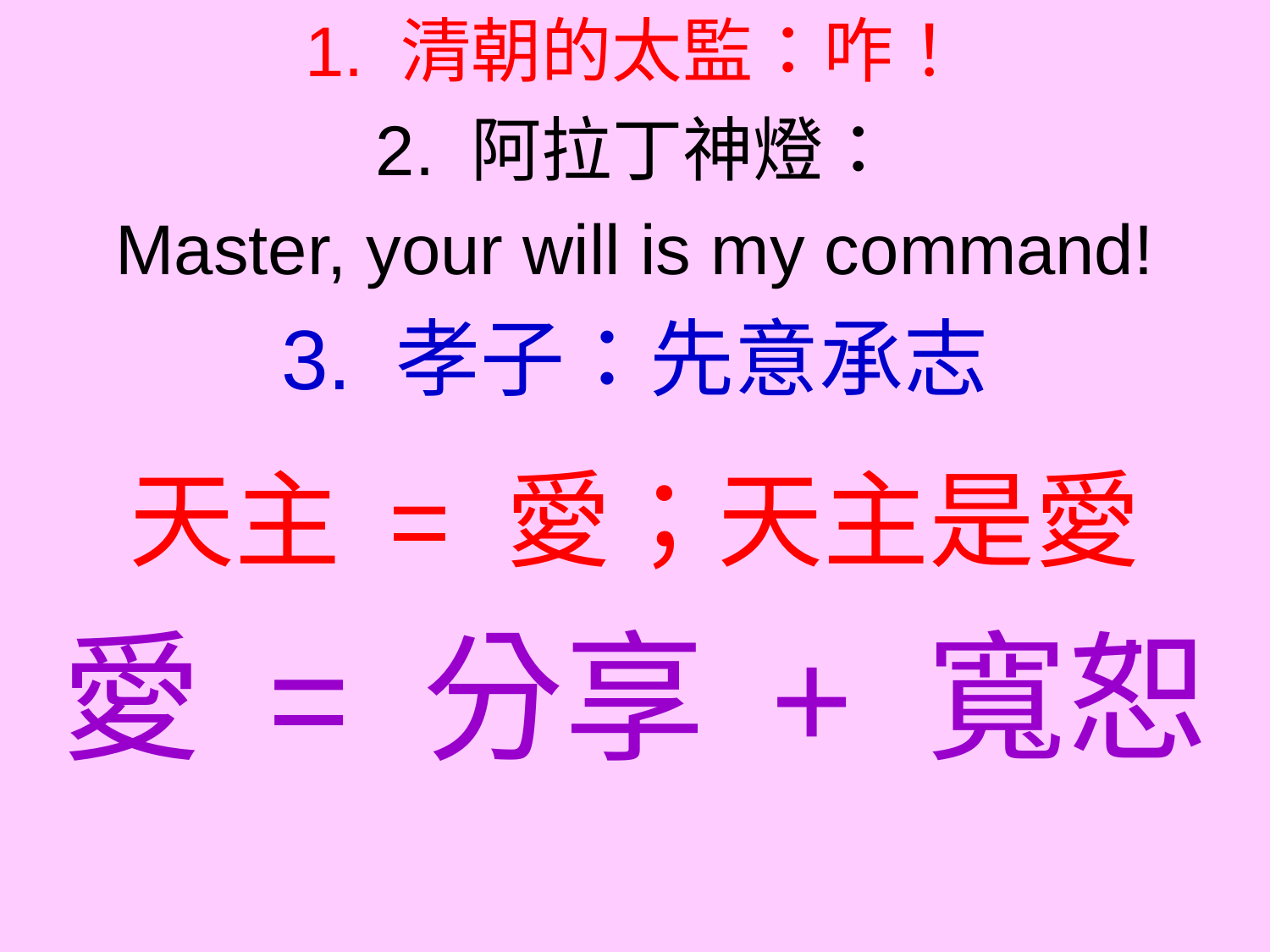

1. 清朝的太監：咋！
2. 阿拉丁神燈：
Master, your will is my command!
3. 孝子：先意承志
天主 = 愛；天主是愛
愛 = 分享 + 寬恕